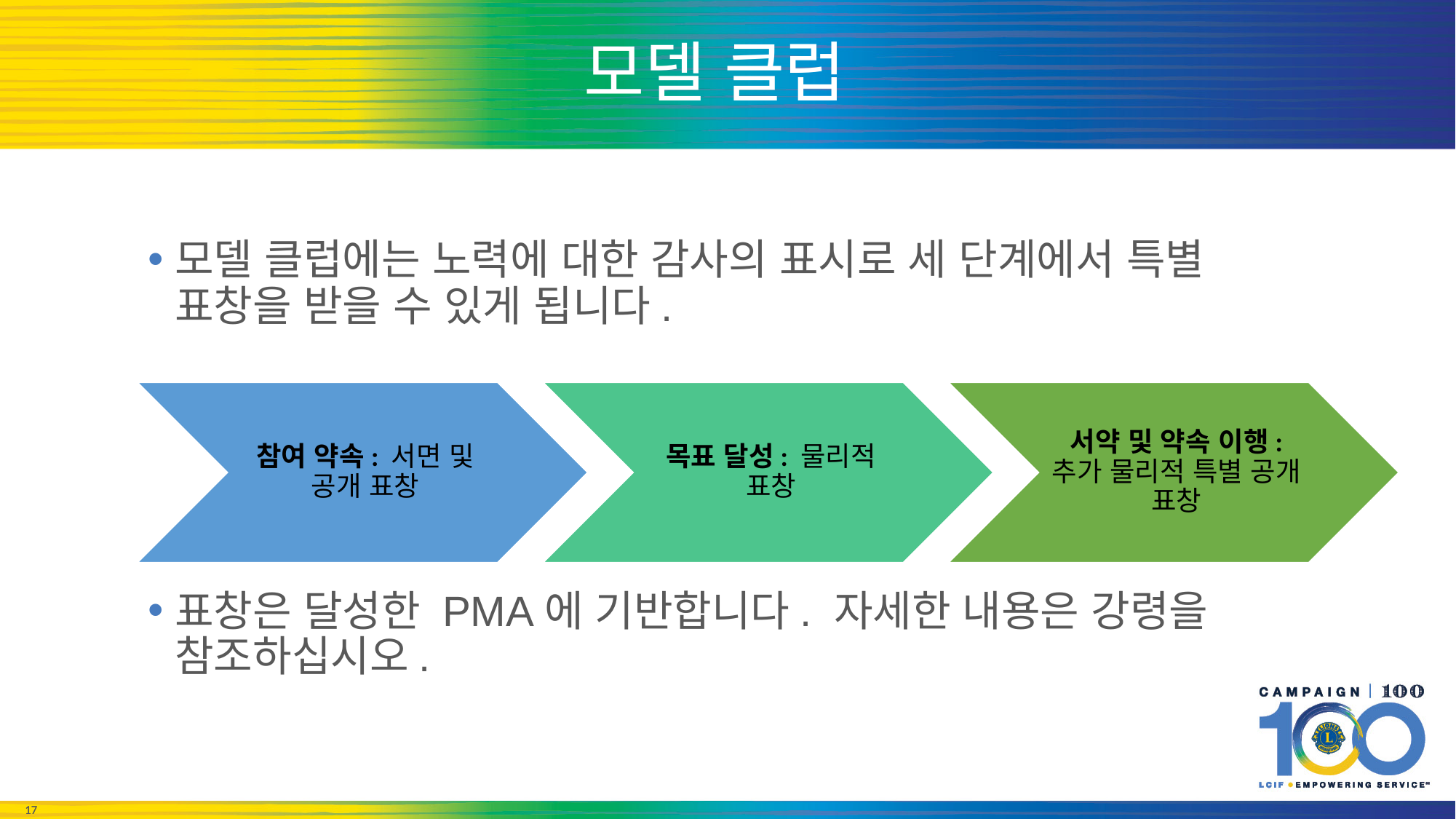

# 모델 클럽
모델 클럽에는 노력에 대한 감사의 표시로 세 단계에서 특별 표창을 받을 수 있게 됩니다.

표창은 달성한 PMA에 기반합니다. 자세한 내용은 강령을 참조하십시오.

참여 약속: 서면 및 공개 표창
목표 달성: 물리적 표창
서약 및 약속 이행: 추가 물리적 특별 공개 표창